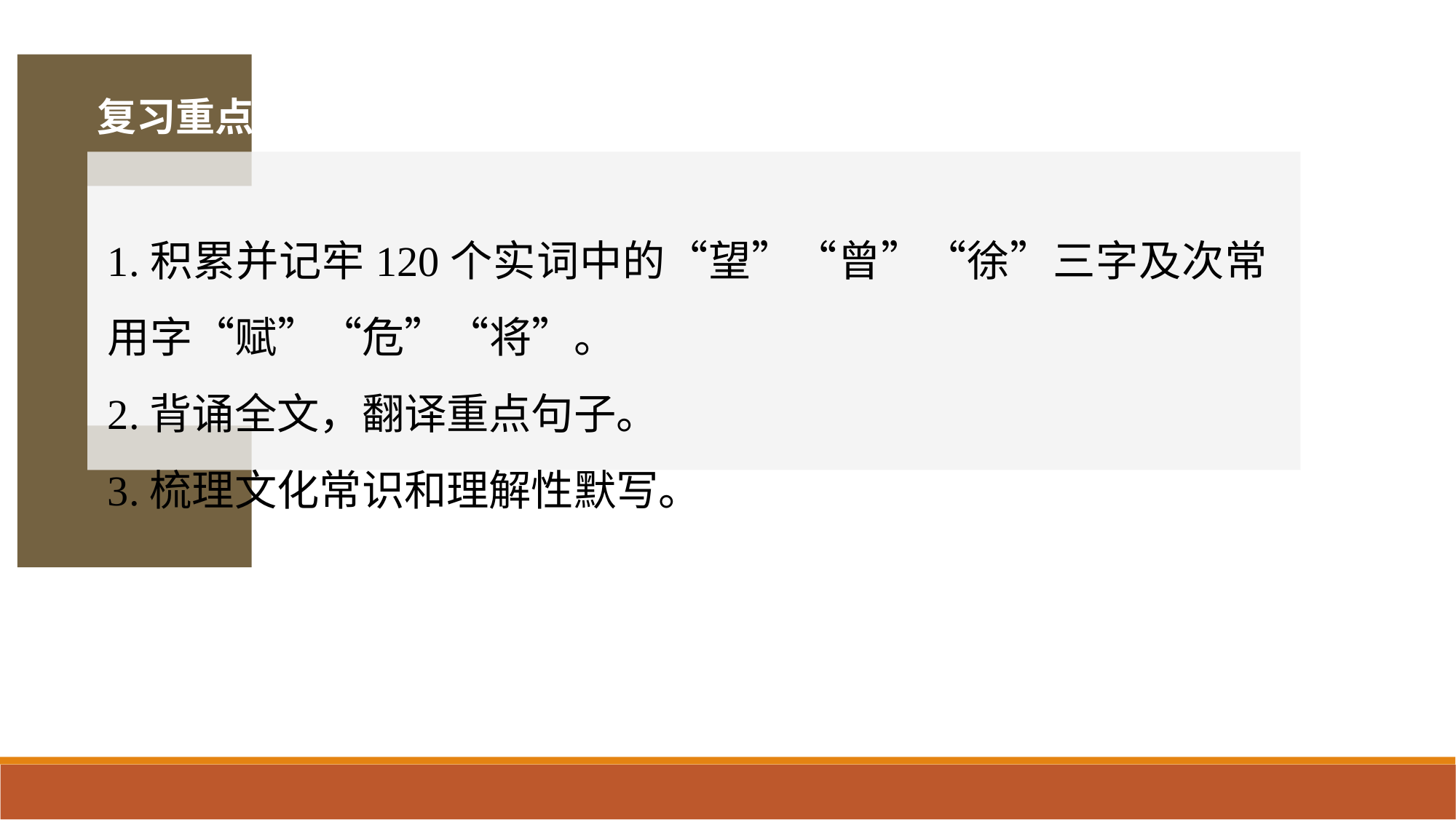

复习重点

1.积累并记牢120个实词中的“望”“曾”“徐”三字及次常用字“赋”“危”“将”。
2.背诵全文，翻译重点句子。
3.梳理文化常识和理解性默写。